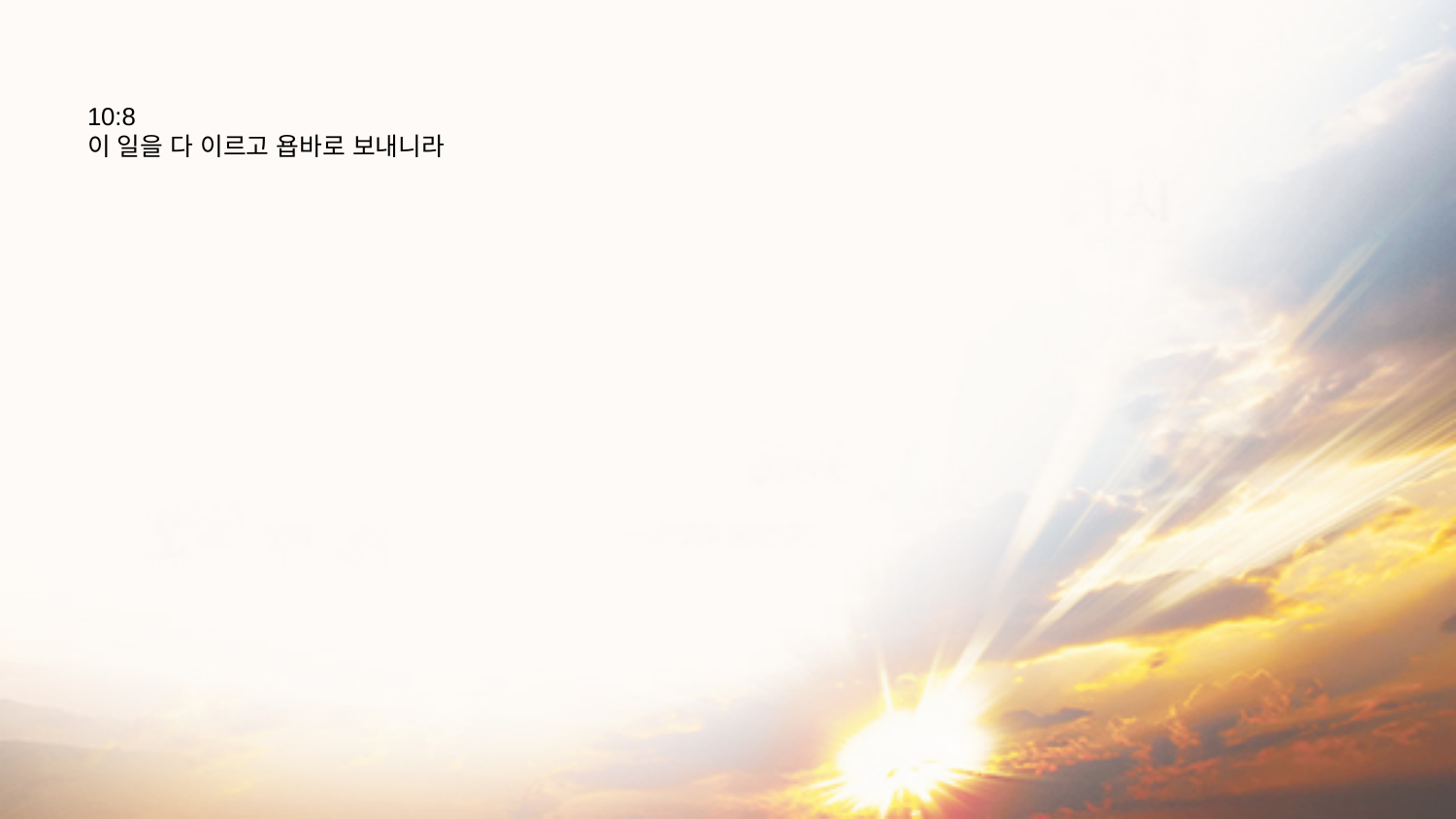

# 10:8 이 일을 다 이르고 욥바로 보내니라